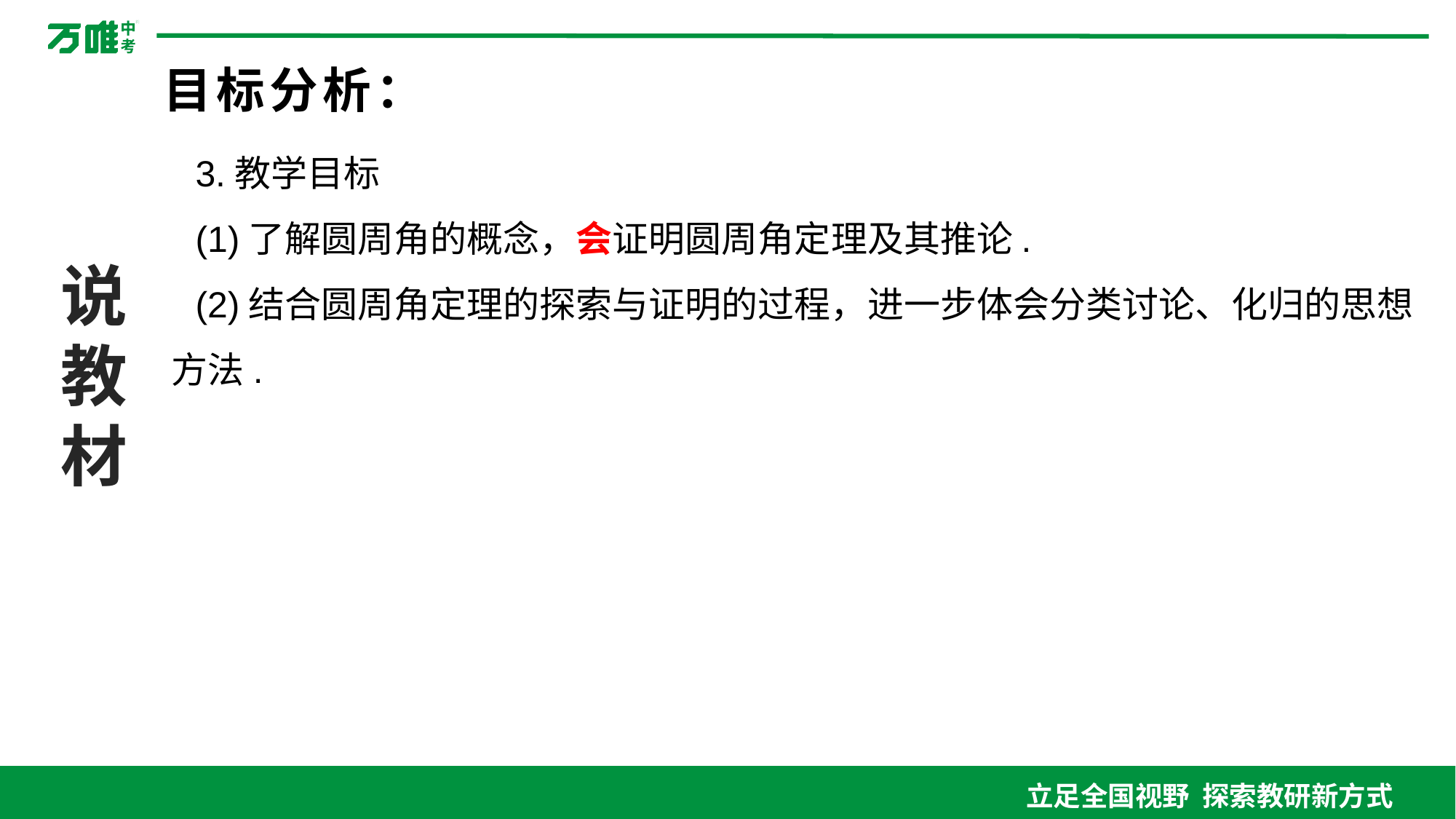

目标分析：
3.教学目标
(1)了解圆周角的概念，会证明圆周角定理及其推论.
(2)结合圆周角定理的探索与证明的过程，进一步体会分类讨论、化归的思想     方法.
# 说教材